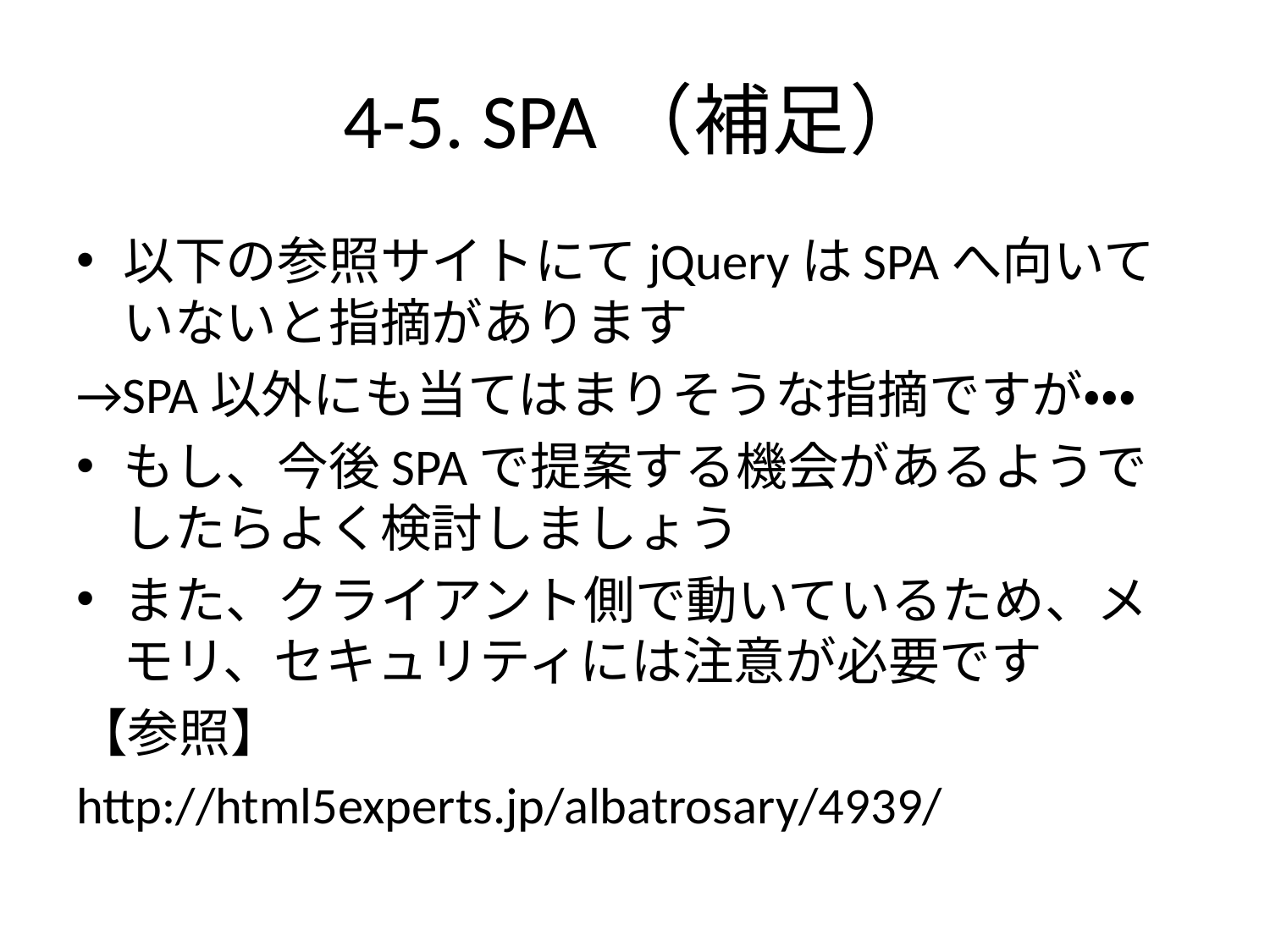

# 4-5. SPA（補足）
以下の参照サイトにてjQueryはSPAへ向いていないと指摘があります
→SPA以外にも当てはまりそうな指摘ですが・・・
もし、今後SPAで提案する機会があるようでしたらよく検討しましょう
また、クライアント側で動いているため、メモリ、セキュリティには注意が必要です
【参照】
http://html5experts.jp/albatrosary/4939/